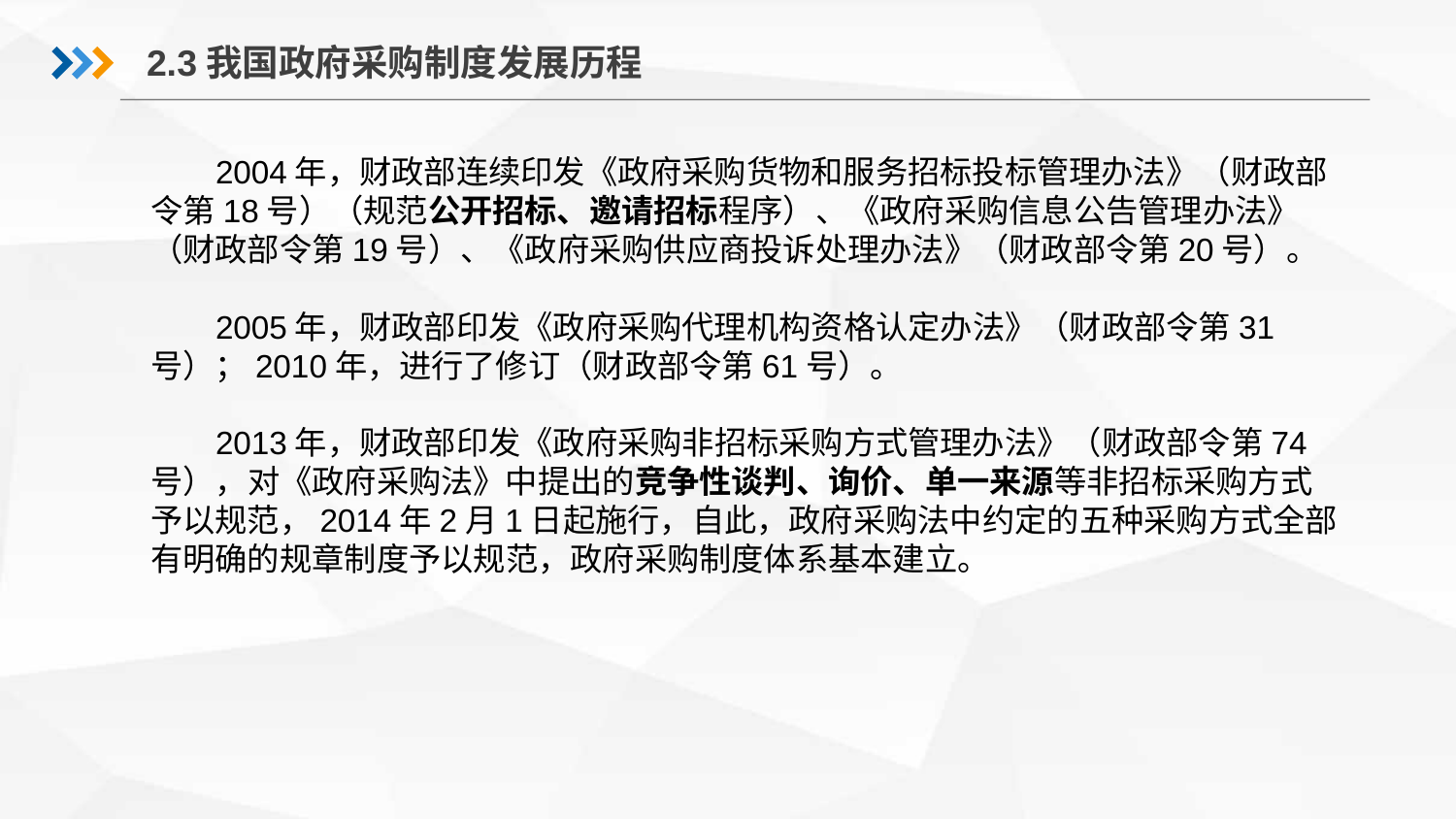

2.3我国政府采购制度发展历程

2004年，财政部连续印发《政府采购货物和服务招标投标管理办法》（财政部令第18号）（规范公开招标、邀请招标程序）、《政府采购信息公告管理办法》（财政部令第19号）、《政府采购供应商投诉处理办法》（财政部令第20号）。

2005年，财政部印发《政府采购代理机构资格认定办法》（财政部令第31号）；2010年，进行了修订（财政部令第61号）。

2013年，财政部印发《政府采购非招标采购方式管理办法》（财政部令第74号），对《政府采购法》中提出的竞争性谈判、询价、单一来源等非招标采购方式予以规范，2014年2月1日起施行，自此，政府采购法中约定的五种采购方式全部有明确的规章制度予以规范，政府采购制度体系基本建立。

15